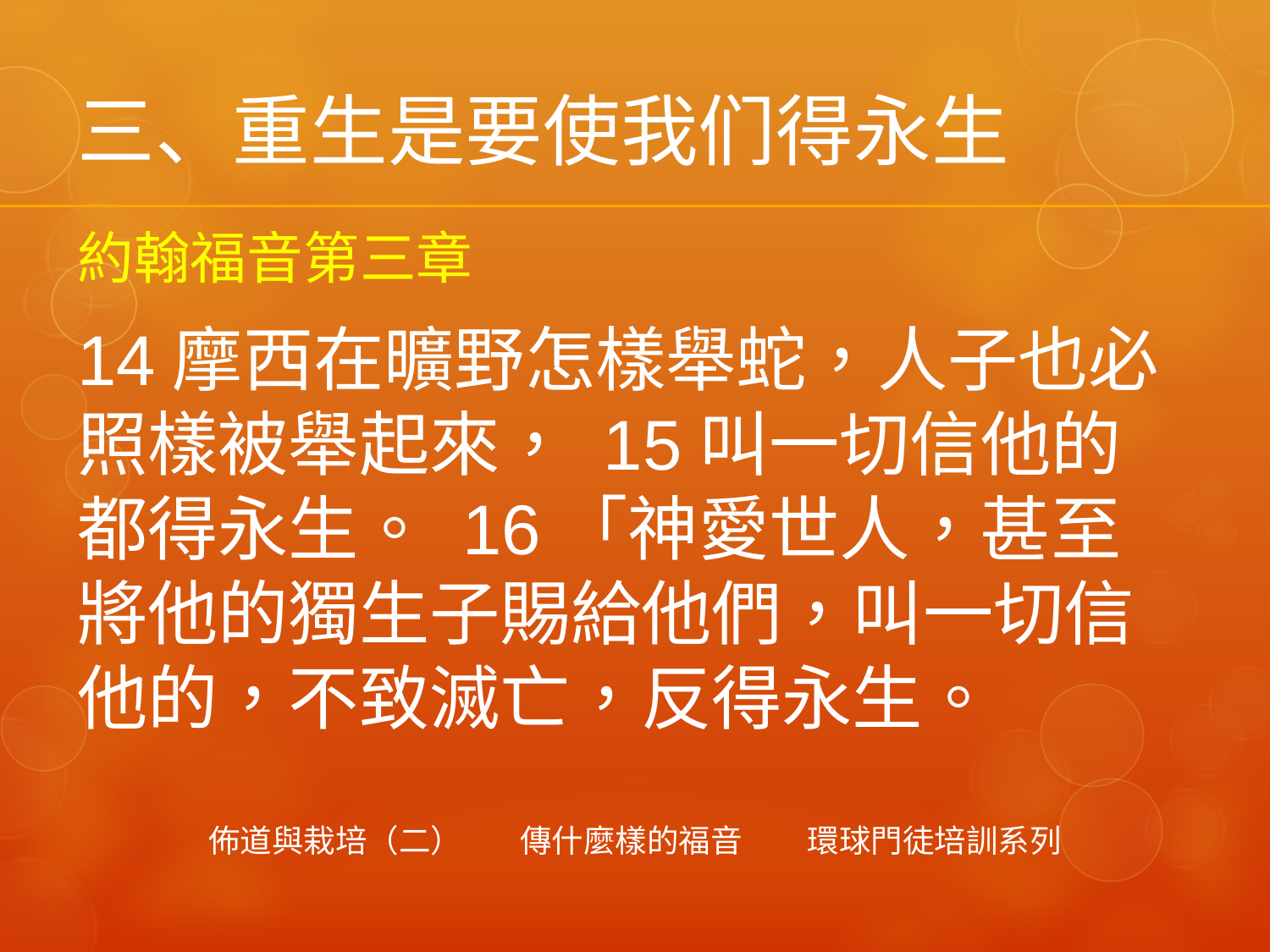

三、重生是要使我们得永生

約翰福音第三章

14摩西在曠野怎樣舉蛇，人子也必照樣被舉起來， 15叫一切信他的都得永生。 16「神愛世人，甚至將他的獨生子賜給他們，叫一切信他的，不致滅亡，反得永生。